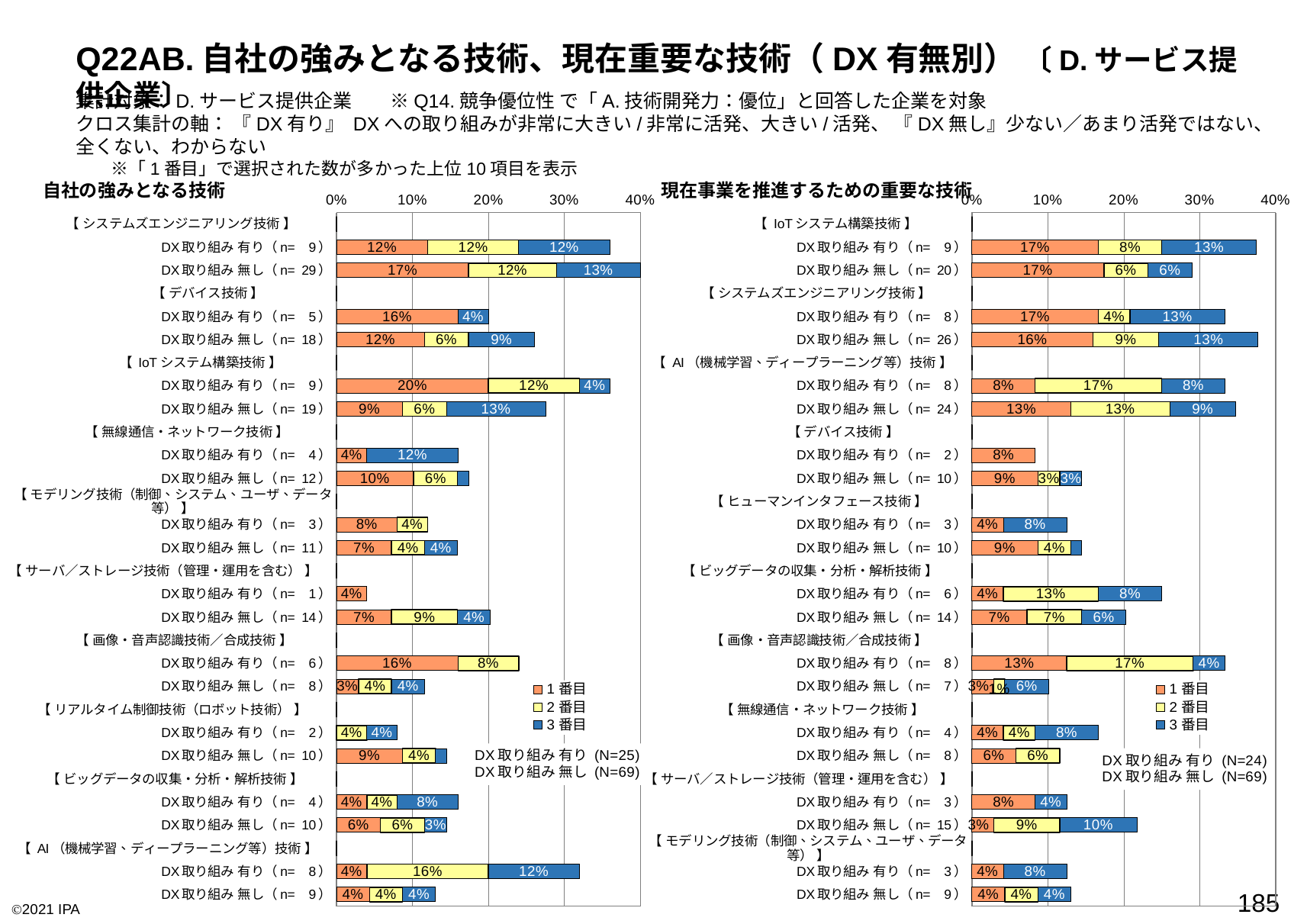

Q22AB.自社の強みとなる技術、現在重要な技術（DX有無別） 〔D.サービス提供企業〕
集計対象：D.サービス提供企業　　※Q14.競争優位性 で「A.技術開発力：優位」と回答した企業を対象
クロス集計の軸： 『DX有り』 DXへの取り組みが非常に大きい/非常に活発、大きい/活発、 『DX無し』少ない／あまり活発ではない、全くない、わからない
　　※「1番目」で選択された数が多かった上位10項目を表示
自社の強みとなる技術
現在事業を推進するための重要な技術

### Chart:

| Category | 1番目 | 2番目 | 3番目 |
|---|---|---|---|
| 【 システムズエンジニアリング技術 】           | 0.0 | 0.0 | 0.0 |
| DX取り組み 有り（n=    9） | 0.12 | 0.12 | 0.12 |
| DX取り組み 無し（n=  29） | 0.17391304347826086 | 0.11594202898550725 | 0.13043478260869565 |
| 【 デバイス技術 】                    | 0.0 | 0.0 | 0.0 |
| DX取り組み 有り（n=    5） | 0.16 | 0.0 | 0.04 |
| DX取り組み 無し（n=  18） | 0.11594202898550725 | 0.057971014492753624 | 0.08695652173913043 |
| 【 IoTシステム構築技術 】               | 0.0 | 0.0 | 0.0 |
| DX取り組み 有り（n=    9） | 0.2 | 0.12 | 0.04 |
| DX取り組み 無し（n=  19） | 0.08695652173913043 | 0.057971014492753624 | 0.13043478260869565 |
| 【 無線通信・ネットワーク技術 】             | 0.0 | 0.0 | 0.0 |
| DX取り組み 有り（n=    4） | 0.04 | 0.0 | 0.12 |
| DX取り組み 無し（n=  12） | 0.10144927536231885 | 0.057971014492753624 | 0.014492753623188406 |
| 【 モデリング技術（制御、システム、ユーザ、データ等） 】 | 0.0 | 0.0 | 0.0 |
| DX取り組み 有り（n=    3） | 0.08 | 0.04 | 0.0 |
| DX取り組み 無し（n=  11） | 0.07246376811594203 | 0.043478260869565216 | 0.043478260869565216 |
| 【 サーバ／ストレージ技術（管理・運用を含む） 】     | 0.0 | 0.0 | 0.0 |
| DX取り組み 有り（n=    1） | 0.04 | 0.0 | 0.0 |
| DX取り組み 無し（n=  14） | 0.07246376811594203 | 0.08695652173913043 | 0.043478260869565216 |
| 【 画像・音声認識技術／合成技術 】            | 0.0 | 0.0 | 0.0 |
| DX取り組み 有り（n=    6） | 0.16 | 0.08 | 0.0 |
| DX取り組み 無し（n=    8） | 0.028985507246376812 | 0.043478260869565216 | 0.043478260869565216 |
| 【 リアルタイム制御技術（ロボット技術） 】        | 0.0 | 0.0 | 0.0 |
| DX取り組み 有り（n=    2） | 0.0 | 0.04 | 0.04 |
| DX取り組み 無し（n=  10） | 0.08695652173913043 | 0.043478260869565216 | 0.014492753623188406 |
| 【 ビッグデータの収集・分析・解析技術 】         | 0.0 | 0.0 | 0.0 |
| DX取り組み 有り（n=    4） | 0.04 | 0.04 | 0.08 |
| DX取り組み 無し（n=  10） | 0.057971014492753624 | 0.057971014492753624 | 0.028985507246376812 |
| 【 AI（機械学習、ディープラーニング等）技術 】     | 0.0 | 0.0 | 0.0 |
| DX取り組み 有り（n=    8） | 0.04 | 0.16 | 0.12 |
| DX取り組み 無し（n=    9） | 0.043478260869565216 | 0.043478260869565216 | 0.043478260869565216 |

### Chart:

| Category | 1番目 | 2番目 | 3番目 |
|---|---|---|---|
| 【 IoTシステム構築技術 】               | 0.0 | 0.0 | 0.0 |
| DX取り組み 有り（n=    9） | 0.16666666666666666 | 0.08333333333333333 | 0.125 |
| DX取り組み 無し（n=  20） | 0.17391304347826086 | 0.057971014492753624 | 0.057971014492753624 |
| 【 システムズエンジニアリング技術 】           | 0.0 | 0.0 | 0.0 |
| DX取り組み 有り（n=    8） | 0.16666666666666666 | 0.041666666666666664 | 0.125 |
| DX取り組み 無し（n=  26） | 0.15942028985507245 | 0.08695652173913043 | 0.13043478260869565 |
| 【 AI（機械学習、ディープラーニング等）技術 】     | 0.0 | 0.0 | 0.0 |
| DX取り組み 有り（n=    8） | 0.08333333333333333 | 0.16666666666666666 | 0.08333333333333333 |
| DX取り組み 無し（n=  24） | 0.13043478260869565 | 0.13043478260869565 | 0.08695652173913043 |
| 【 デバイス技術 】                    | 0.0 | 0.0 | 0.0 |
| DX取り組み 有り（n=    2） | 0.08333333333333333 | 0.0 | 0.0 |
| DX取り組み 無し（n=  10） | 0.08695652173913043 | 0.028985507246376812 | 0.028985507246376812 |
| 【 ヒューマンインタフェース技術 】            | 0.0 | 0.0 | 0.0 |
| DX取り組み 有り（n=    3） | 0.041666666666666664 | 0.0 | 0.08333333333333333 |
| DX取り組み 無し（n=  10） | 0.08695652173913043 | 0.043478260869565216 | 0.014492753623188406 |
| 【 ビッグデータの収集・分析・解析技術 】         | 0.0 | 0.0 | 0.0 |
| DX取り組み 有り（n=    6） | 0.041666666666666664 | 0.125 | 0.08333333333333333 |
| DX取り組み 無し（n=  14） | 0.07246376811594203 | 0.07246376811594203 | 0.057971014492753624 |
| 【 画像・音声認識技術／合成技術 】            | 0.0 | 0.0 | 0.0 |
| DX取り組み 有り（n=    8） | 0.125 | 0.16666666666666666 | 0.041666666666666664 |
| DX取り組み 無し（n=    7） | 0.028985507246376812 | 0.014492753623188406 | 0.057971014492753624 |
| 【 無線通信・ネットワーク技術 】             | 0.0 | 0.0 | 0.0 |
| DX取り組み 有り（n=    4） | 0.041666666666666664 | 0.041666666666666664 | 0.08333333333333333 |
| DX取り組み 無し（n=    8） | 0.057971014492753624 | 0.057971014492753624 | 0.0 |
| 【 サーバ／ストレージ技術（管理・運用を含む） 】     | 0.0 | 0.0 | 0.0 |
| DX取り組み 有り（n=    3） | 0.08333333333333333 | 0.0 | 0.041666666666666664 |
| DX取り組み 無し（n=  15） | 0.028985507246376812 | 0.08695652173913043 | 0.10144927536231885 |
| 【 モデリング技術（制御、システム、ユーザ、データ等） 】 | 0.0 | 0.0 | 0.0 |
| DX取り組み 有り（n=    3） | 0.041666666666666664 | 0.0 | 0.08333333333333333 |
| DX取り組み 無し（n=    9） | 0.043478260869565216 | 0.043478260869565216 | 0.043478260869565216 |